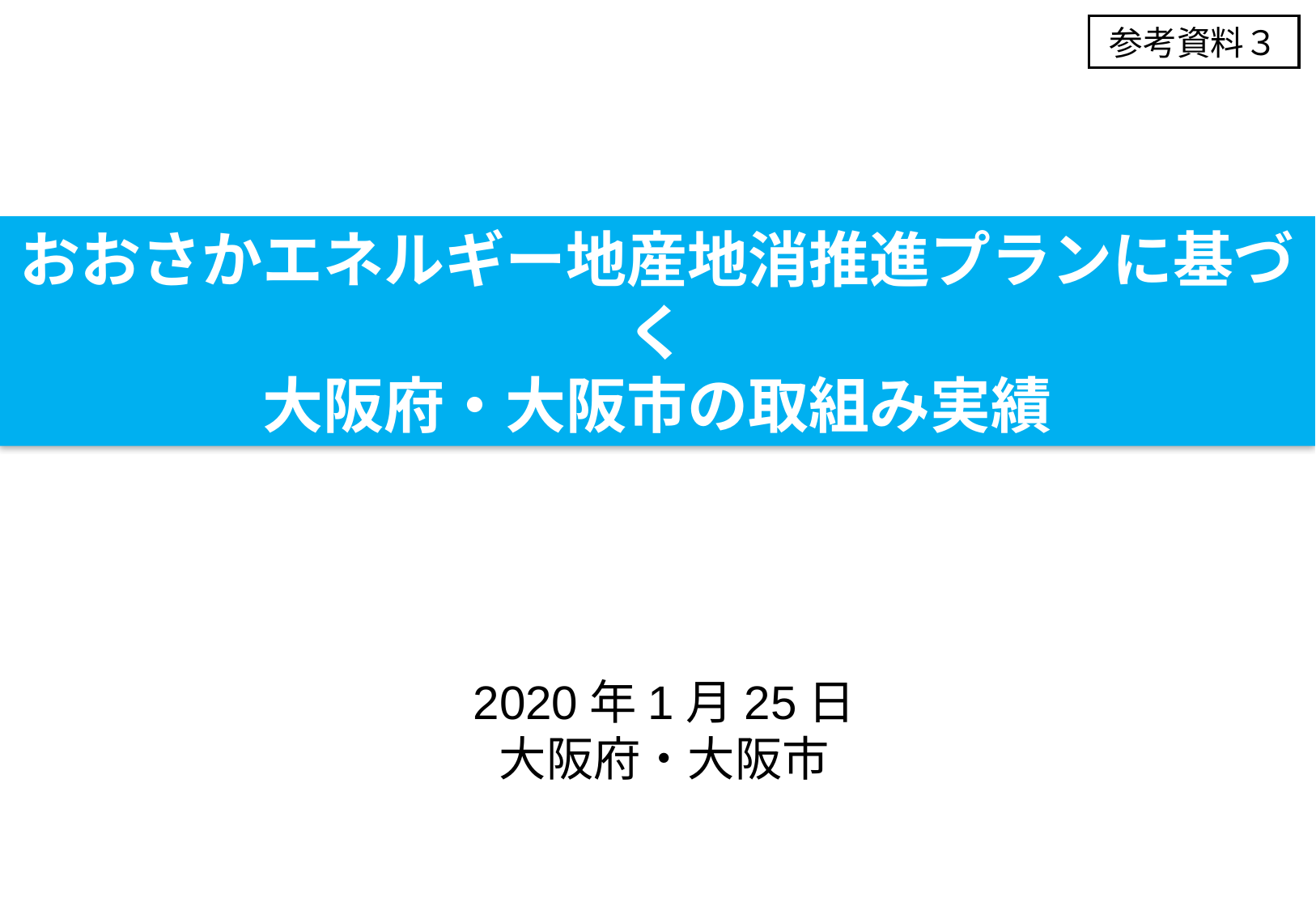

参考資料３
# おおさかエネルギー地産地消推進プランに基づく 大阪府・大阪市の取組み実績
2020年1月25日
大阪府・大阪市